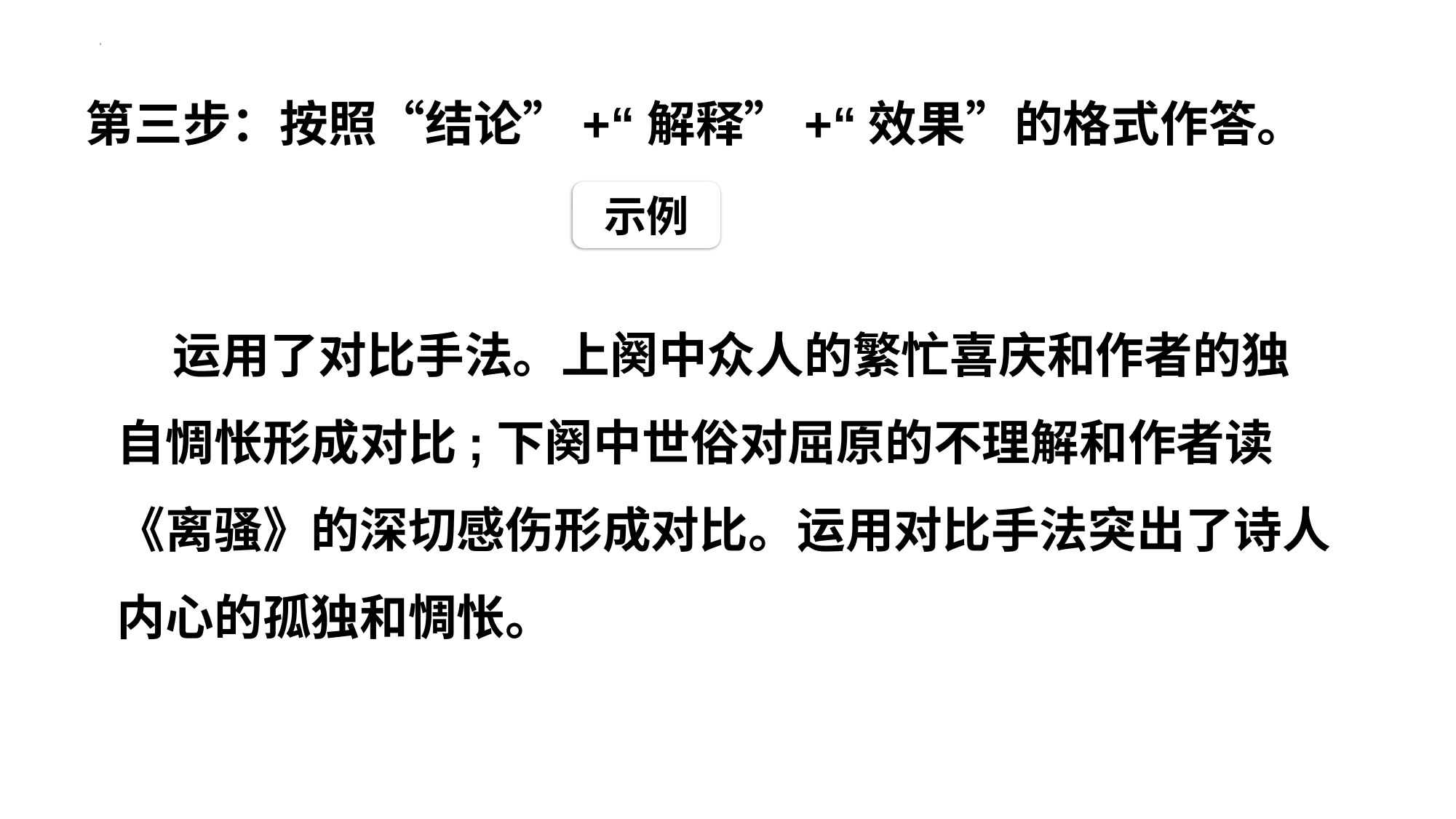

第三步：按照“结论”+“解释”+“效果”的格式作答。
示例
    运用了对比手法。上阕中众人的繁忙喜庆和作者的独自惆怅形成对比;下阕中世俗对屈原的不理解和作者读《离骚》的深切感伤形成对比。运用对比手法突出了诗人内心的孤独和惆怅。